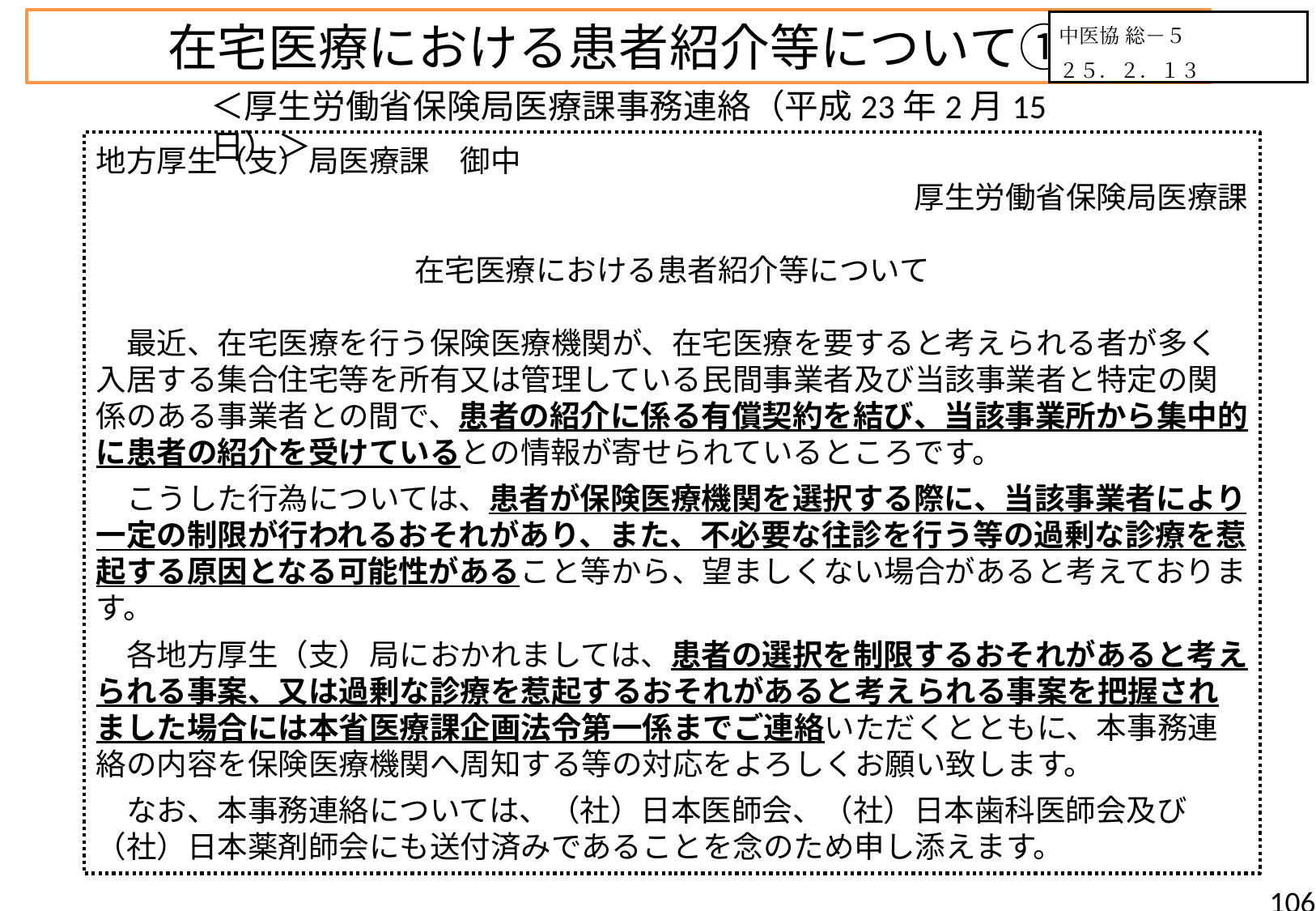

# 在宅医療における患者紹介等について①
中医協 総－５
２５．２．１３

＜厚生労働省保険局医療課事務連絡（平成23年2月15日）＞
地方厚生（支）局医療課　御中
厚生労働省保険局医療課

在宅医療における患者紹介等について

　最近、在宅医療を行う保険医療機関が、在宅医療を要すると考えられる者が多く入居する集合住宅等を所有又は管理している民間事業者及び当該事業者と特定の関係のある事業者との間で、患者の紹介に係る有償契約を結び、当該事業所から集中的に患者の紹介を受けているとの情報が寄せられているところです。
　こうした行為については、患者が保険医療機関を選択する際に、当該事業者により一定の制限が行われるおそれがあり、また、不必要な往診を行う等の過剰な診療を惹起する原因となる可能性があること等から、望ましくない場合があると考えております。
　各地方厚生（支）局におかれましては、患者の選択を制限するおそれがあると考えられる事案、又は過剰な診療を惹起するおそれがあると考えられる事案を把握されました場合には本省医療課企画法令第一係までご連絡いただくとともに、本事務連絡の内容を保険医療機関へ周知する等の対応をよろしくお願い致します。
　なお、本事務連絡については、（社）日本医師会、（社）日本歯科医師会及び（社）日本薬剤師会にも送付済みであることを念のため申し添えます。
106